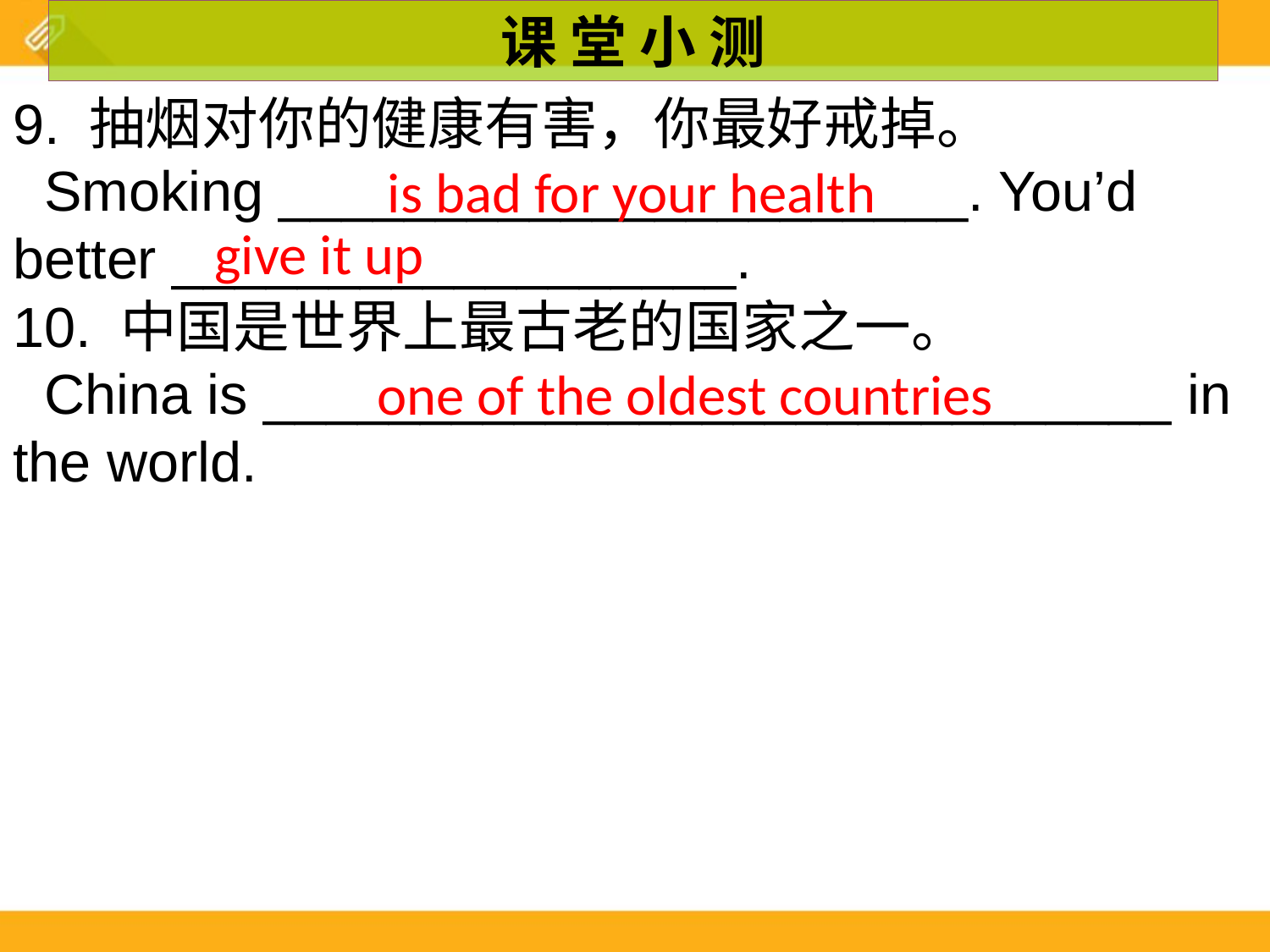

课 堂 小 测
9. 抽烟对你的健康有害，你最好戒掉。
  Smoking ______________________. You’d better __________________.
10. 中国是世界上最古老的国家之一。
  China is _____________________________ in the world.
 is bad for your health
give it up
one of the oldest countries